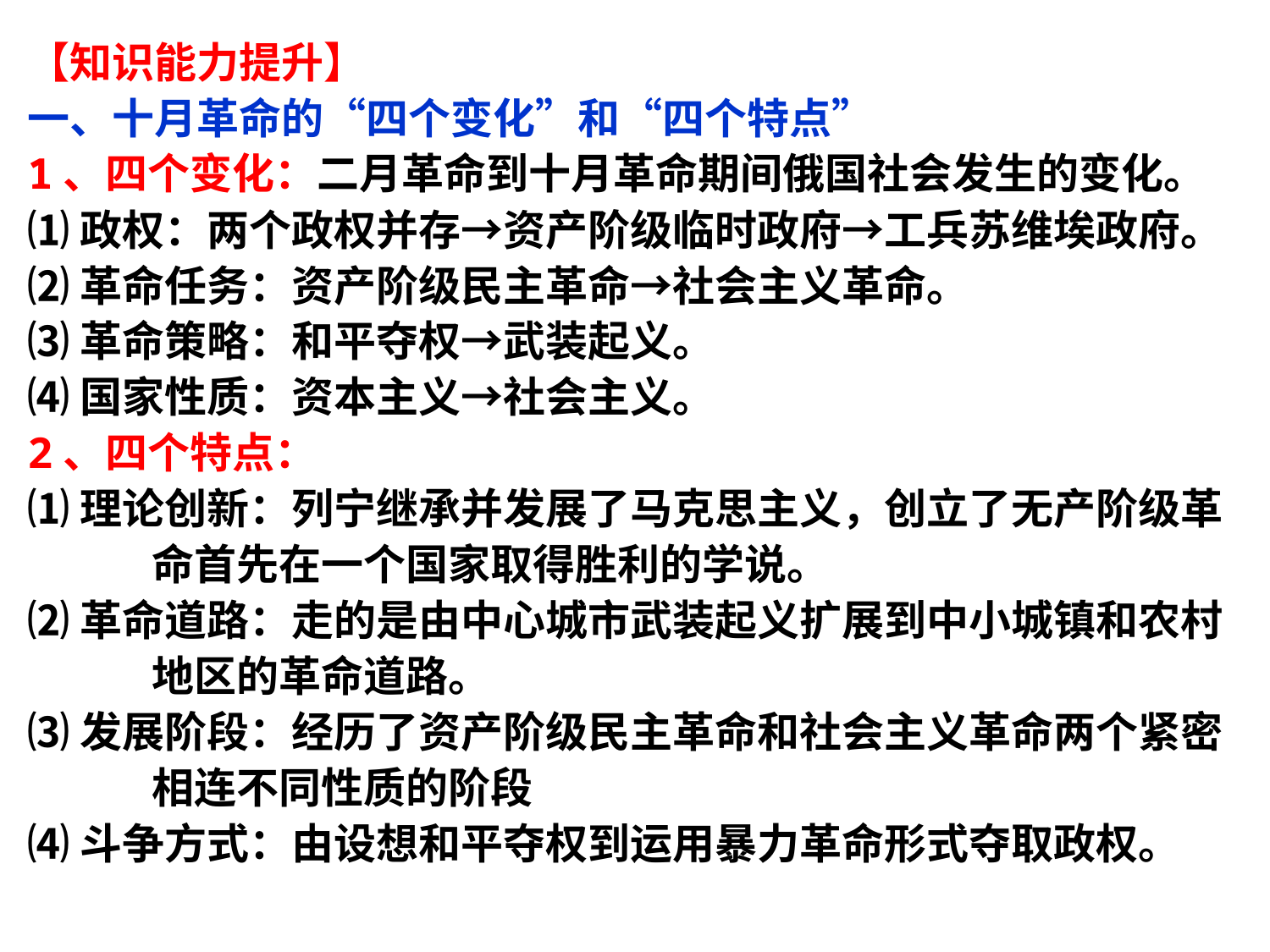

【知识能力提升】
一、十月革命的“四个变化”和“四个特点”
1、四个变化：二月革命到十月革命期间俄国社会发生的变化。
⑴政权：两个政权并存→资产阶级临时政府→工兵苏维埃政府。
⑵革命任务：资产阶级民主革命→社会主义革命。
⑶革命策略：和平夺权→武装起义。
⑷国家性质：资本主义→社会主义。
2、四个特点：
⑴理论创新：列宁继承并发展了马克思主义，创立了无产阶级革
            命首先在一个国家取得胜利的学说。
⑵革命道路：走的是由中心城市武装起义扩展到中小城镇和农村
            地区的革命道路。
⑶发展阶段：经历了资产阶级民主革命和社会主义革命两个紧密
            相连不同性质的阶段
⑷斗争方式：由设想和平夺权到运用暴力革命形式夺取政权。